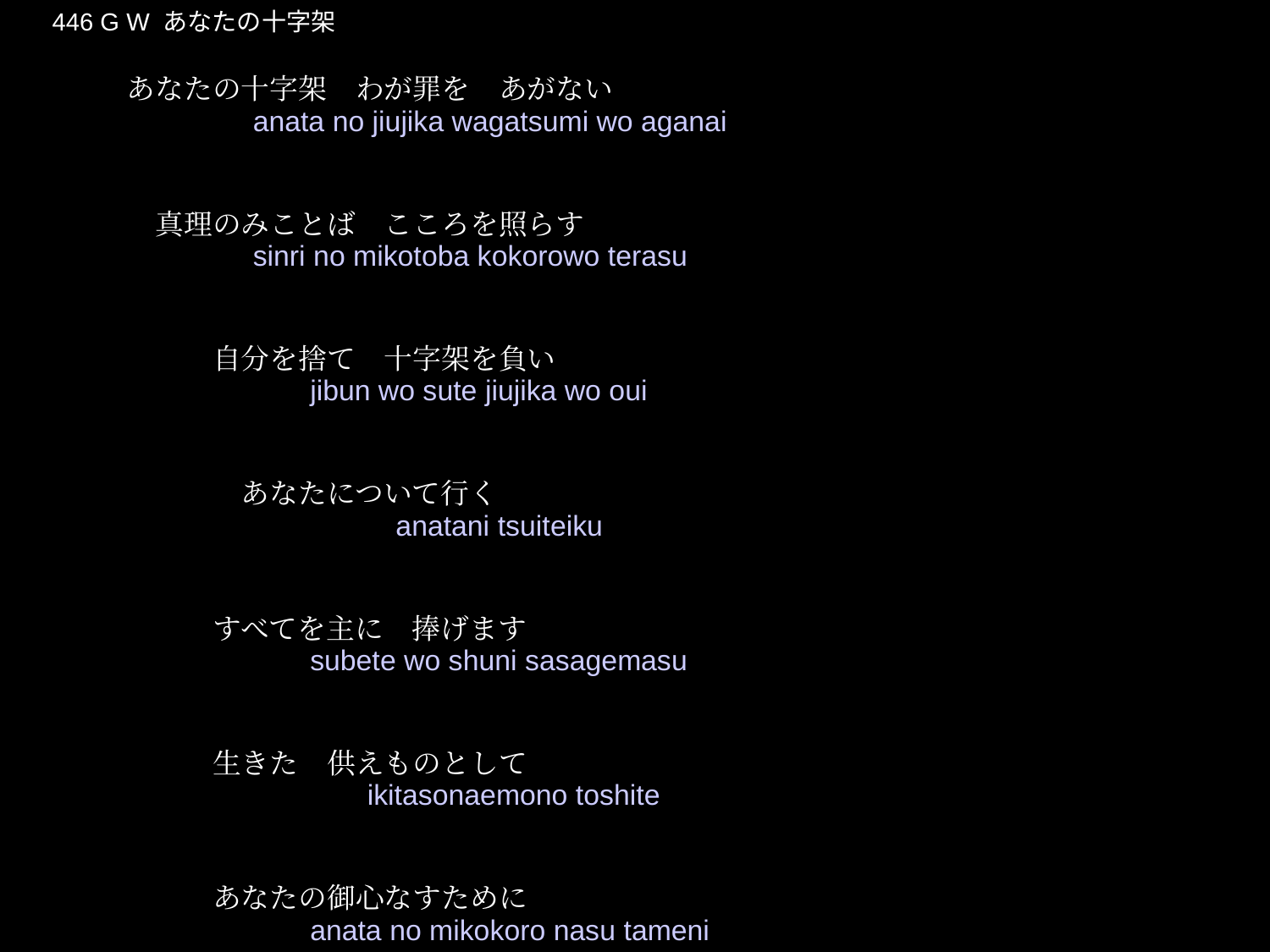

あなたのじゅうじか
★P
446 G W あなたの十字架
　　　　あなたの十字架　わが罪を　あがない

　　　　　真理のみことば　こころを照らす

　　　　　　　自分を捨て　十字架を負い

　　　　　　　　あなたについて行く

　　　　　　　すべてを主に　捧げます

　　　　　　　生きた　供えものとして

　　　　　　　あなたの御心なすために

　　　　　　　もちいてください　主よ

★５
　　　　　　　　anata no jiujika wagatsumi wo aganai

　　　　　　　　sinri no mikotoba kokorowo terasu

　　　　　　　　　　jibun wo sute jiujika wo oui

　　　　　　　　　　　　　anatani tsuiteiku

　　　　　　　　　　subete wo shuni sasagemasu

　　　　　　　　　　　　ikitasonaemono toshite

　　　　　　　　　　anata no mikokoro nasu tameni

　　　　　　　　　　　　mochiite kudasai shiuyo